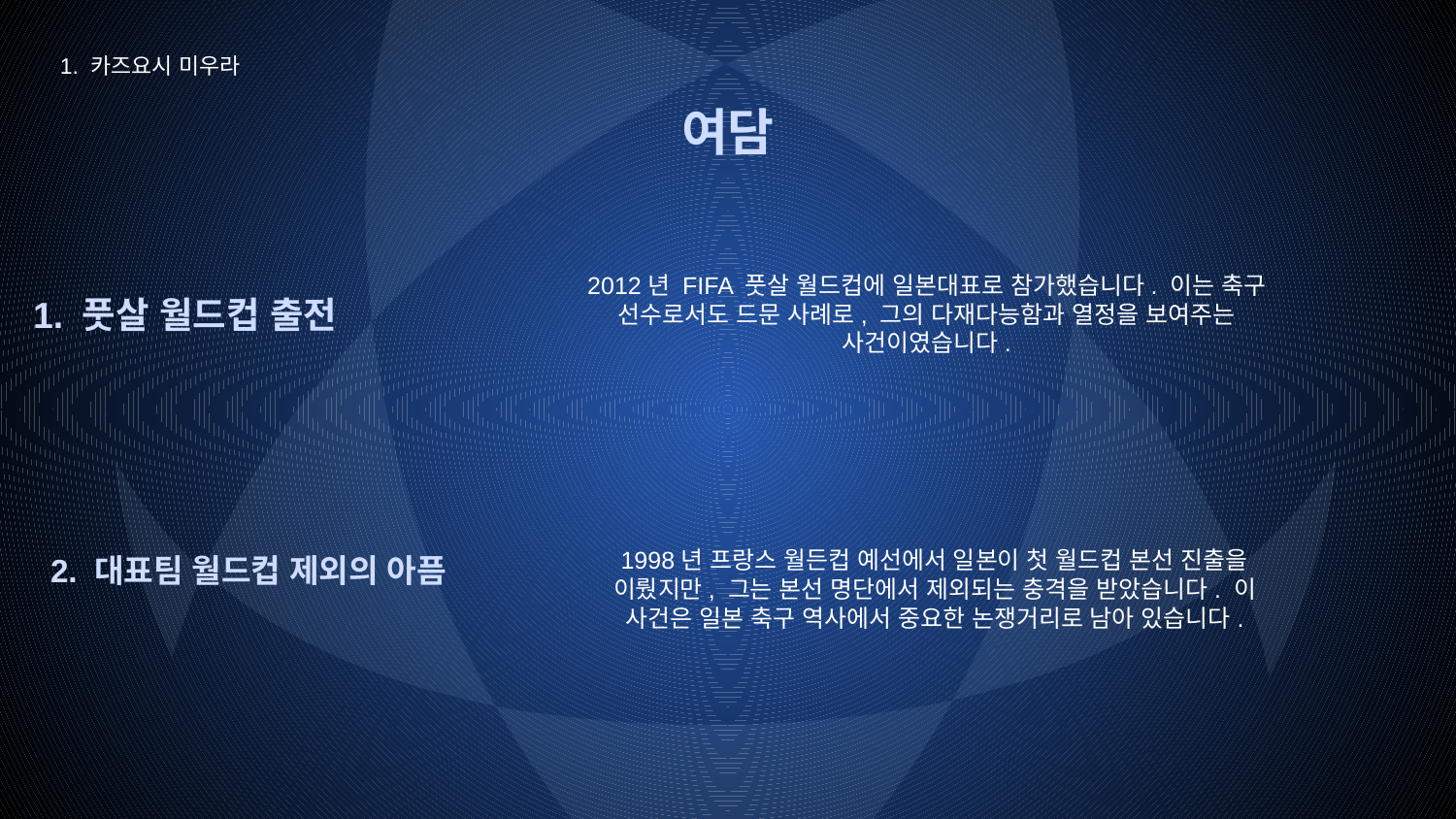

1. 카즈요시 미우라
# 여담
2012년 FIFA 풋살 월드컵에 일본대표로 참가했습니다. 이는 축구 선수로서도 드문 사례로, 그의 다재다능함과 열정을 보여주는 사건이였습니다.

1. 풋살 월드컵 출전
2. 대표팀 월드컵 제외의 아픔
1998년 프랑스 월든컵 예선에서 일본이 첫 월드컵 본선 진출을 이뤘지만, 그는 본선 명단에서 제외되는 충격을 받았습니다. 이 사건은 일본 축구 역사에서 중요한 논쟁거리로 남아 있습니다.